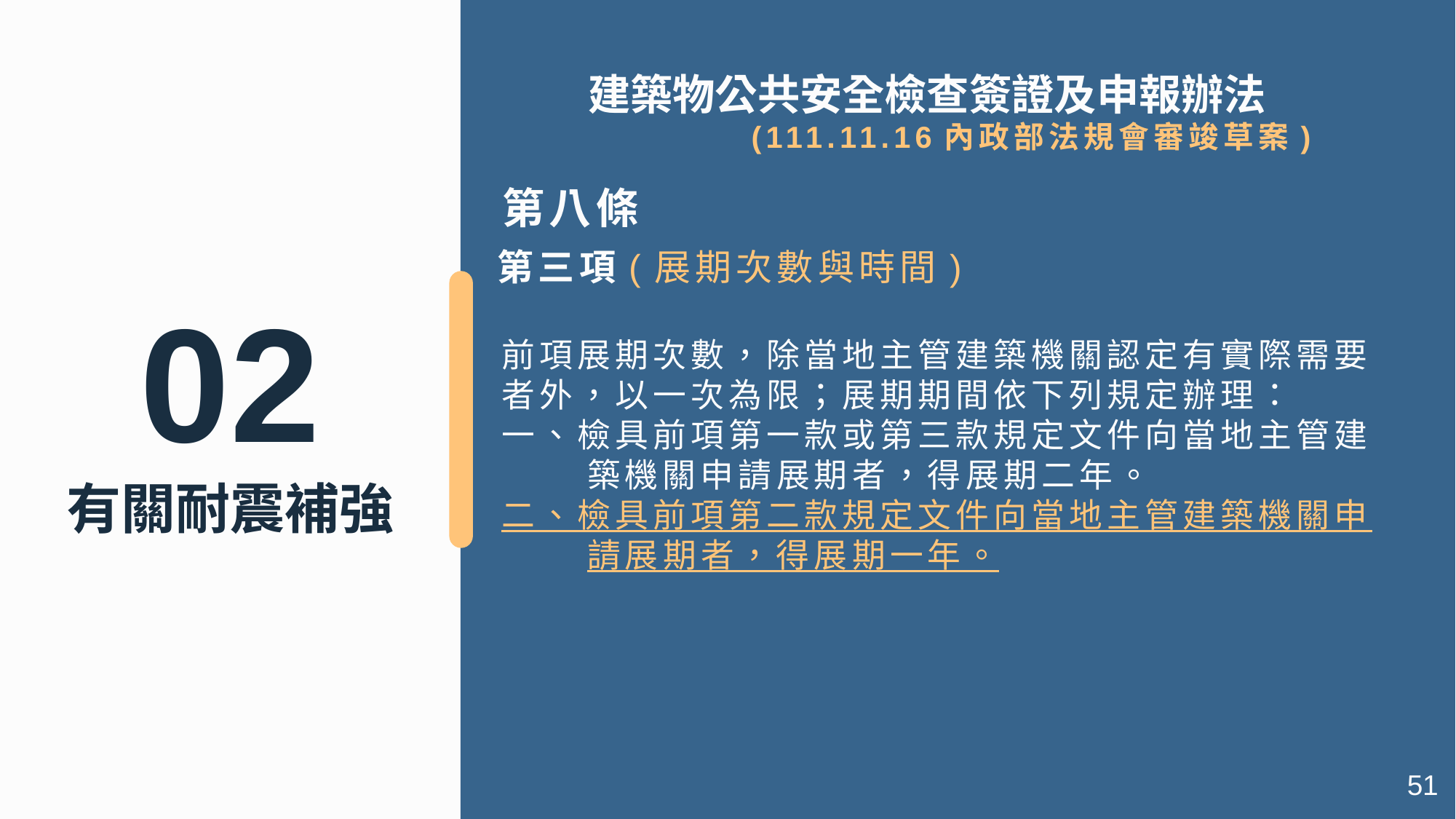

建築物公共安全檢查簽證及申報辦法
 (111.11.16內政部法規會審竣草案)
第八條
第三項(展期次數與時間)
02
有關耐震補強
前項展期次數，除當地主管建築機關認定有實際需要者外，以一次為限；展期期間依下列規定辦理：
一、檢具前項第一款或第三款規定文件向當地主管建築機關申請展期者，得展期二年。
二、檢具前項第二款規定文件向當地主管建築機關申請展期者，得展期一年。
51